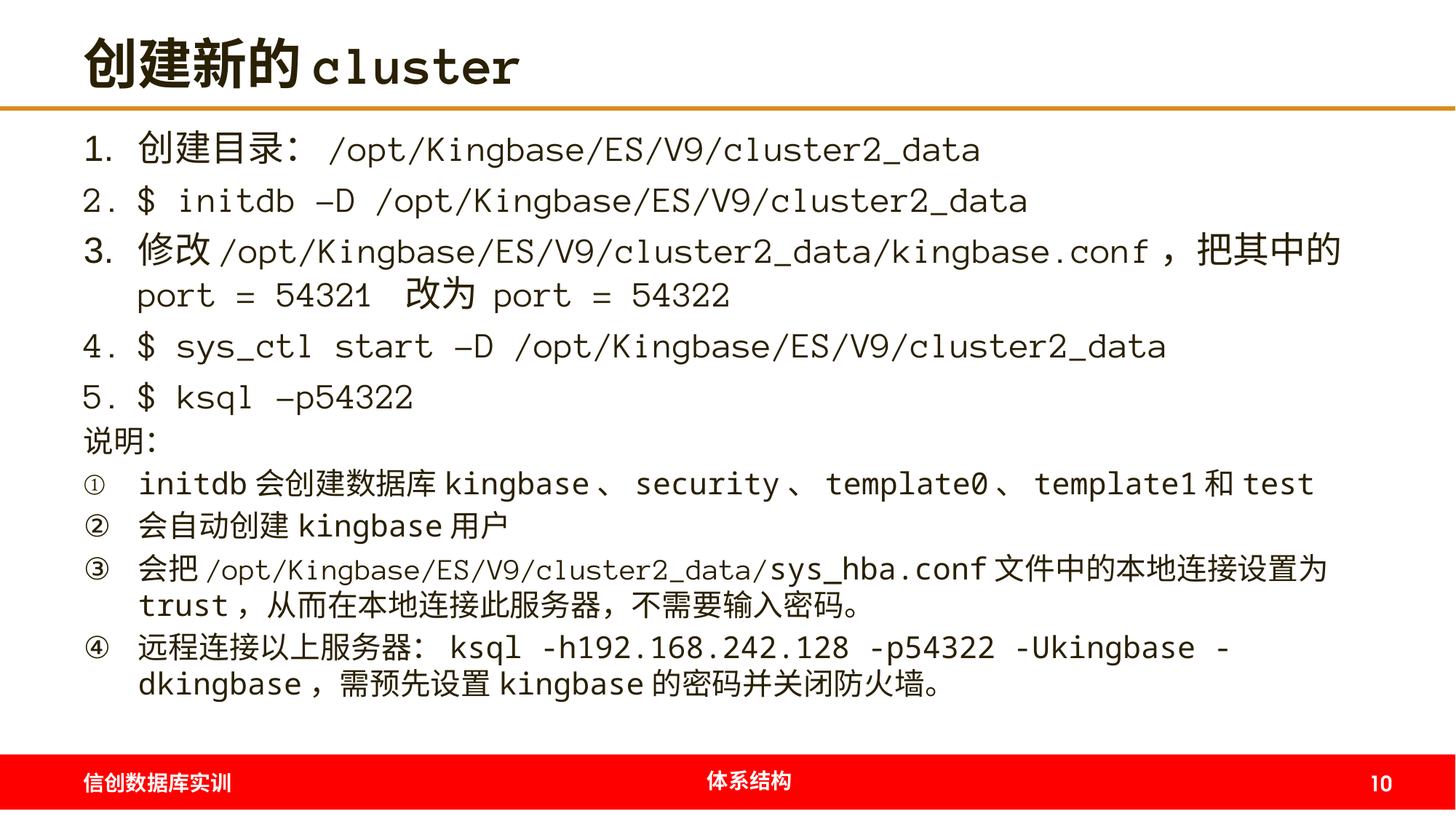

# 创建新的cluster
创建目录：/opt/Kingbase/ES/V9/cluster2_data
$ initdb -D /opt/Kingbase/ES/V9/cluster2_data
修改/opt/Kingbase/ES/V9/cluster2_data/kingbase.conf，把其中的 port = 54321 改为 port = 54322
$ sys_ctl start -D /opt/Kingbase/ES/V9/cluster2_data
$ ksql -p54322
说明：
initdb会创建数据库kingbase、security、template0、template1和test
会自动创建kingbase用户
会把/opt/Kingbase/ES/V9/cluster2_data/sys_hba.conf文件中的本地连接设置为trust，从而在本地连接此服务器，不需要输入密码。
远程连接以上服务器：ksql -h192.168.242.128 -p54322 -Ukingbase -dkingbase，需预先设置kingbase的密码并关闭防火墙。